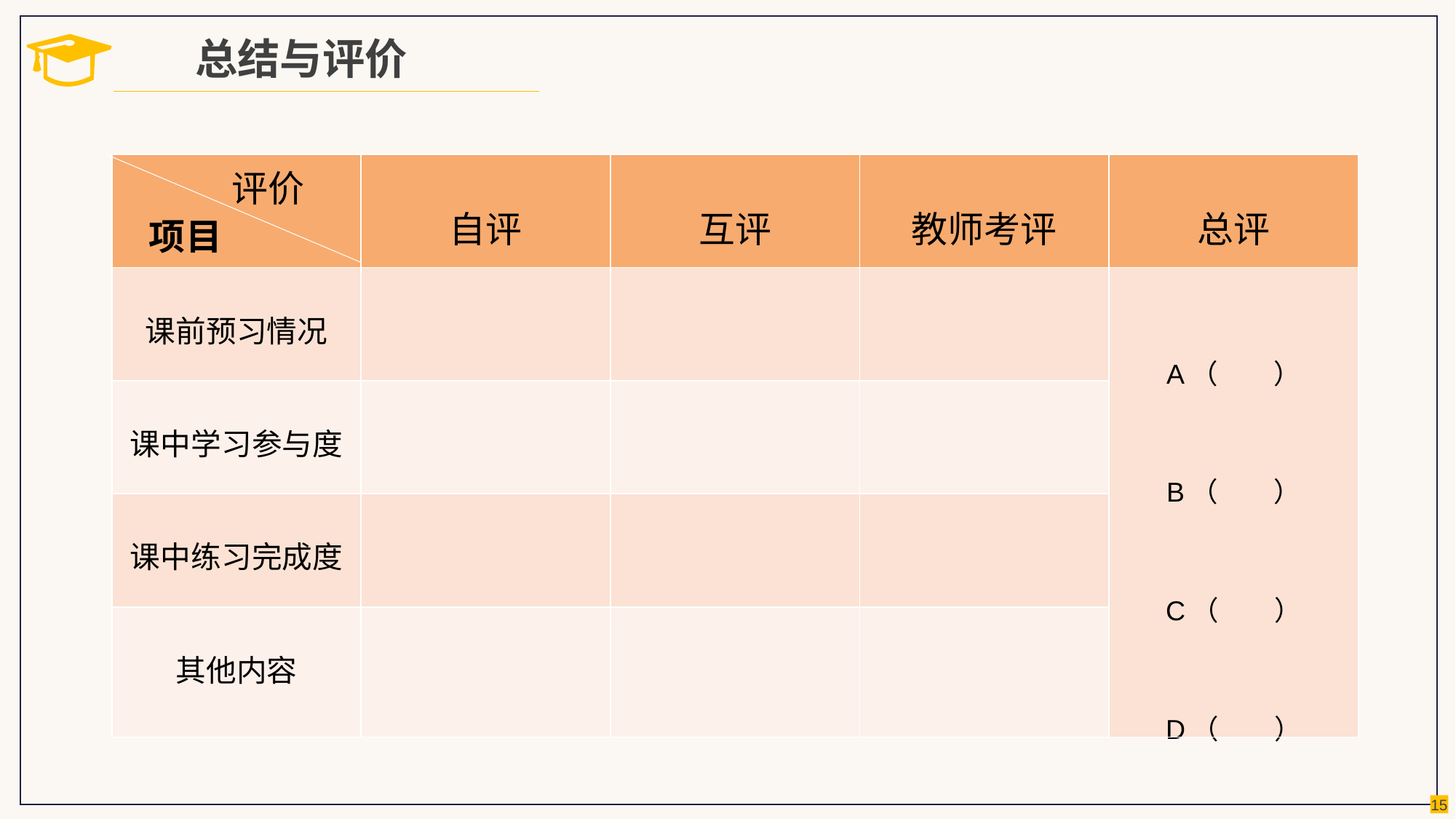

总结与评价

| 评价 | 自评 | 互评 | 教师考评 | 总评 |
| --- | --- | --- | --- | --- |
| 课前预习情况 |  |  |  | A（ ） B（ ） C（ ） D（ ） |
| 课中学习参与度 |  |  |  |  |
| 课中练习完成度 |  |  |  |  |
| 其他内容 |  |  |  |  |
项目
15